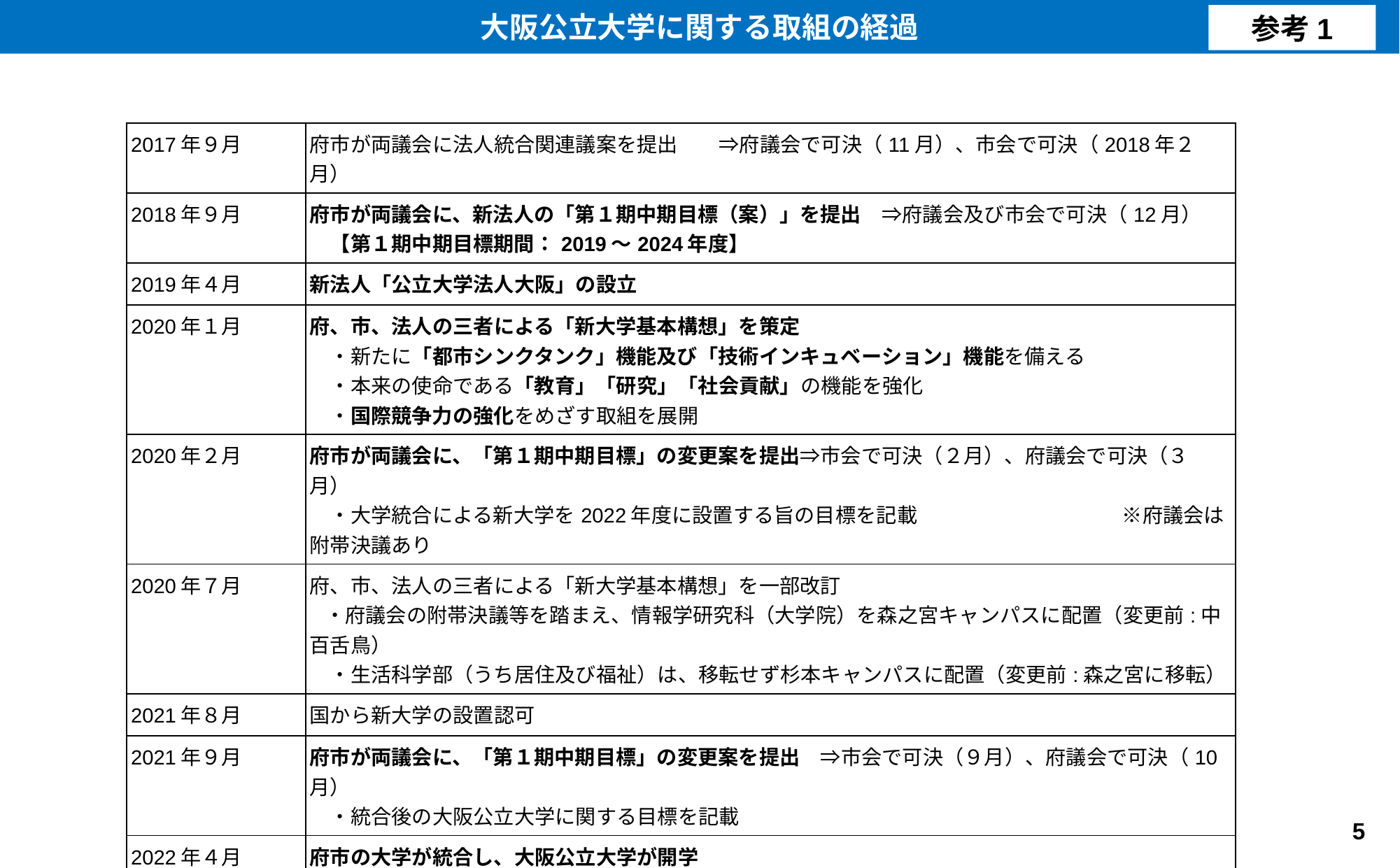

大阪公立大学に関する取組の経過
参考1
| 2017年９月 | 府市が両議会に法人統合関連議案を提出　　⇒府議会で可決（11月）、市会で可決（2018年２月） |
| --- | --- |
| 2018年９月 | 府市が両議会に、新法人の「第１期中期目標（案）」を提出　⇒府議会及び市会で可決（12月）　 　【第１期中期目標期間：2019～2024年度】 |
| 2019年４月 | 新法人「公立大学法人大阪」の設立 |
| 2020年１月 | 府、市、法人の三者による「新大学基本構想」を策定 　・新たに「都市シンクタンク」機能及び「技術インキュベーション」機能を備える 　・本来の使命である「教育」「研究」「社会貢献」の機能を強化 　・国際競争力の強化をめざす取組を展開 |
| 2020年２月 | 府市が両議会に、「第１期中期目標」の変更案を提出⇒市会で可決（２月）、府議会で可決（３月） 　・大学統合による新大学を2022年度に設置する旨の目標を記載　　　　　　　　　　※府議会は附帯決議あり |
| 2020年７月 | 府、市、法人の三者による「新大学基本構想」を一部改訂 ・府議会の附帯決議等を踏まえ、情報学研究科（大学院）を森之宮キャンパスに配置（変更前:中百舌鳥） 　・生活科学部（うち居住及び福祉）は、移転せず杉本キャンパスに配置（変更前:森之宮に移転） |
| 2021年８月 | 国から新大学の設置認可 |
| 2021年９月 | 府市が両議会に、「第１期中期目標」の変更案を提出　⇒市会で可決（９月）、府議会で可決（10月） 　・統合後の大阪公立大学に関する目標を記載 |
| 2022年４月 | 府市の大学が統合し、大阪公立大学が開学 |
| 2024年１月 | 府市の法人管理部門を副首都推進局に一元化 |
| 2024年秋 | 府市が両議会に、「第２期中期目標（案）」を提出　【第２期中期目標期間:2025～2030年度】 |
| 2025年秋 | 森之宮キャンパス開所（予定） |
5